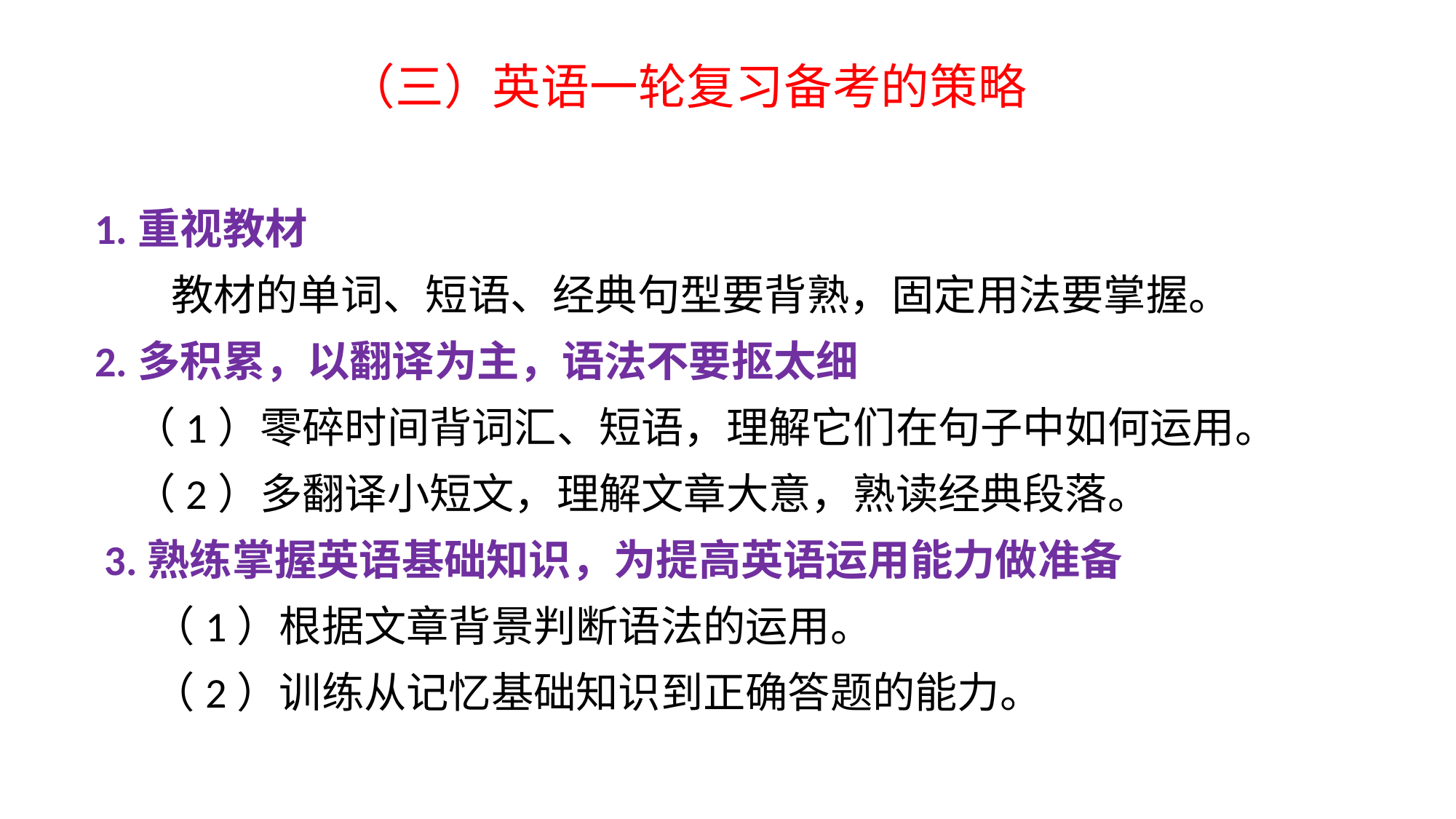

# （三）英语一轮复习备考的策略
1.重视教材
       教材的单词、短语、经典句型要背熟，固定用法要掌握。
2.多积累，以翻译为主，语法不要抠太细
   （1）零碎时间背词汇、短语，理解它们在句子中如何运用。
   （2）多翻译小短文，理解文章大意，熟读经典段落。
 3.熟练掌握英语基础知识，为提高英语运用能力做准备
（1）根据文章背景判断语法的运用。
（2）训练从记忆基础知识到正确答题的能力。